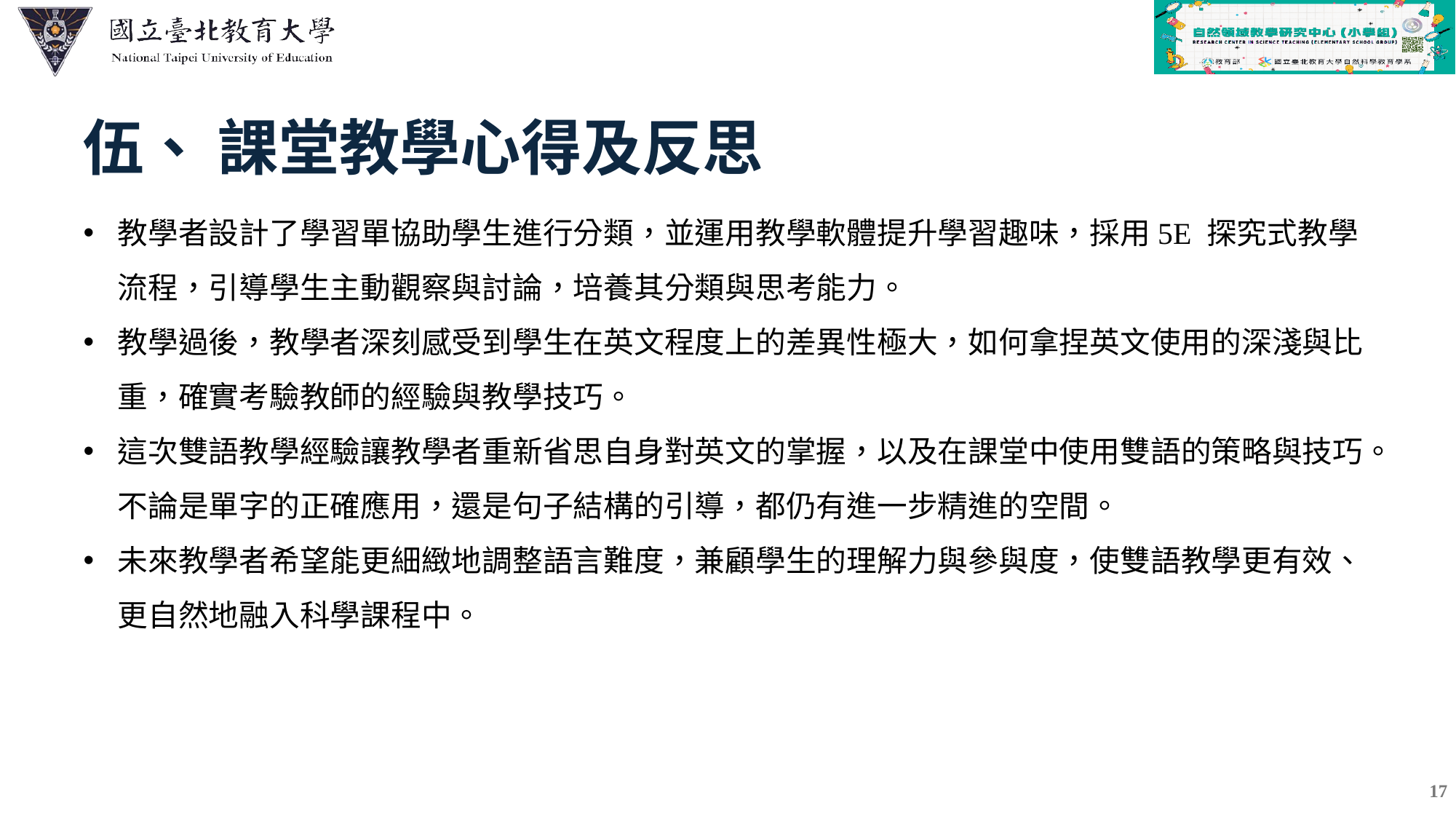

|  |
| --- |
|  |
|  |
|  |
|  |
|  |
伍、 課堂教學心得及反思
教學者設計了學習單協助學生進行分類，並運用教學軟體提升學習趣味，採用5E 探究式教學流程，引導學生主動觀察與討論，培養其分類與思考能力。
教學過後，教學者深刻感受到學生在英文程度上的差異性極大，如何拿捏英文使用的深淺與比重，確實考驗教師的經驗與教學技巧。
這次雙語教學經驗讓教學者重新省思自身對英文的掌握，以及在課堂中使用雙語的策略與技巧。不論是單字的正確應用，還是句子結構的引導，都仍有進一步精進的空間。
未來教學者希望能更細緻地調整語言難度，兼顧學生的理解力與參與度，使雙語教學更有效、更自然地融入科學課程中。
17